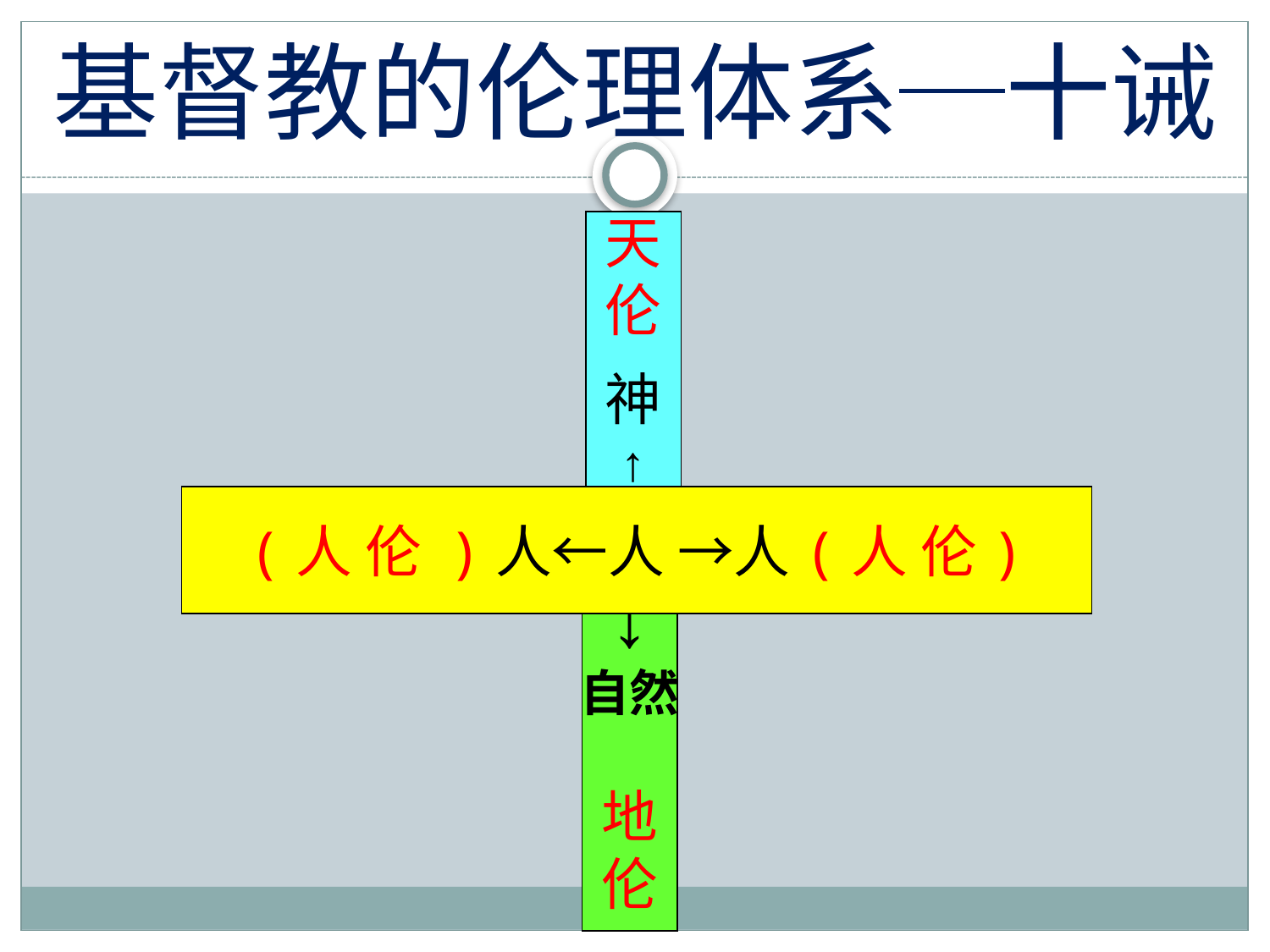

# 基督教的伦理体系─十诫
天
伦

神
↑

 (人 伦 )人←人 →人(人 伦)
↓
自然

地
伦